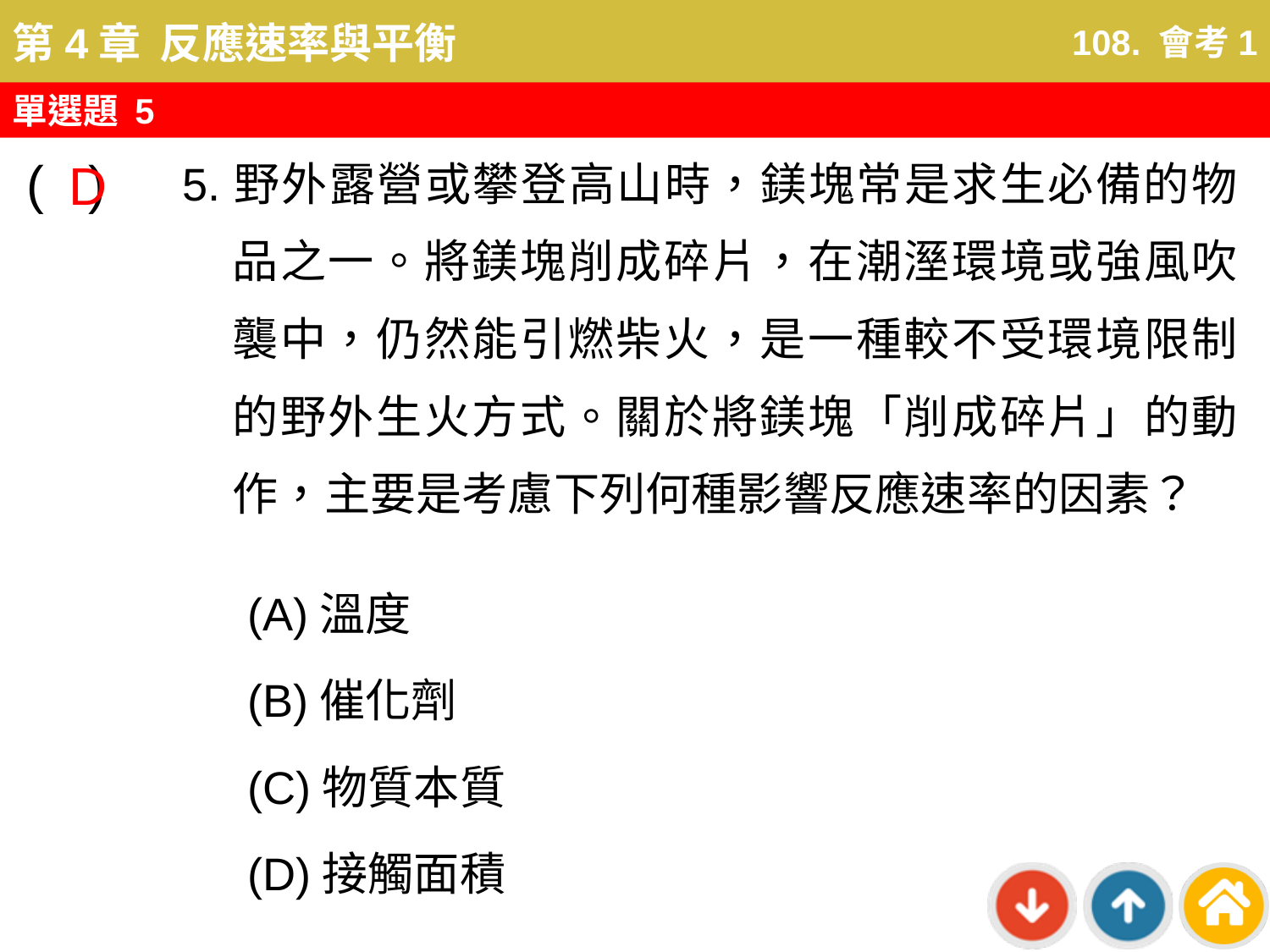

108. 會考1
單選題 5
D
5.野外露營或攀登高山時，鎂塊常是求生必備的物品之一。將鎂塊削成碎片，在潮溼環境或強風吹襲中，仍然能引燃柴火，是一種較不受環境限制的野外生火方式。關於將鎂塊「削成碎片」的動作，主要是考慮下列何種影響反應速率的因素？
(   )
(A)溫度
(B)催化劑
(C)物質本質
(D)接觸面積